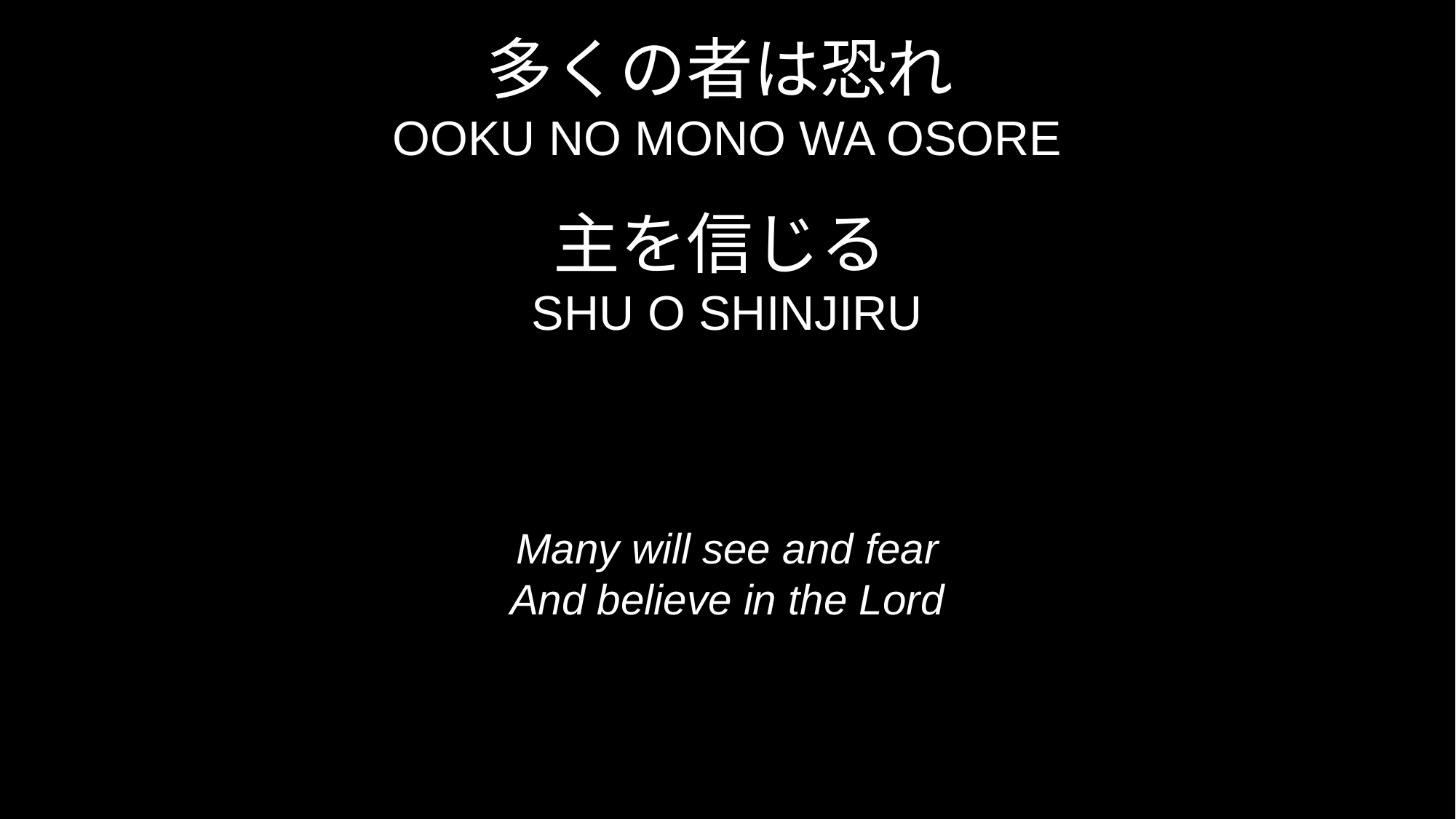

多くの者は恐れ
OOKU NO MONO WA OSORE

主を信じる
SHU O SHINJIRU
Many will see and fear
And believe in the Lord